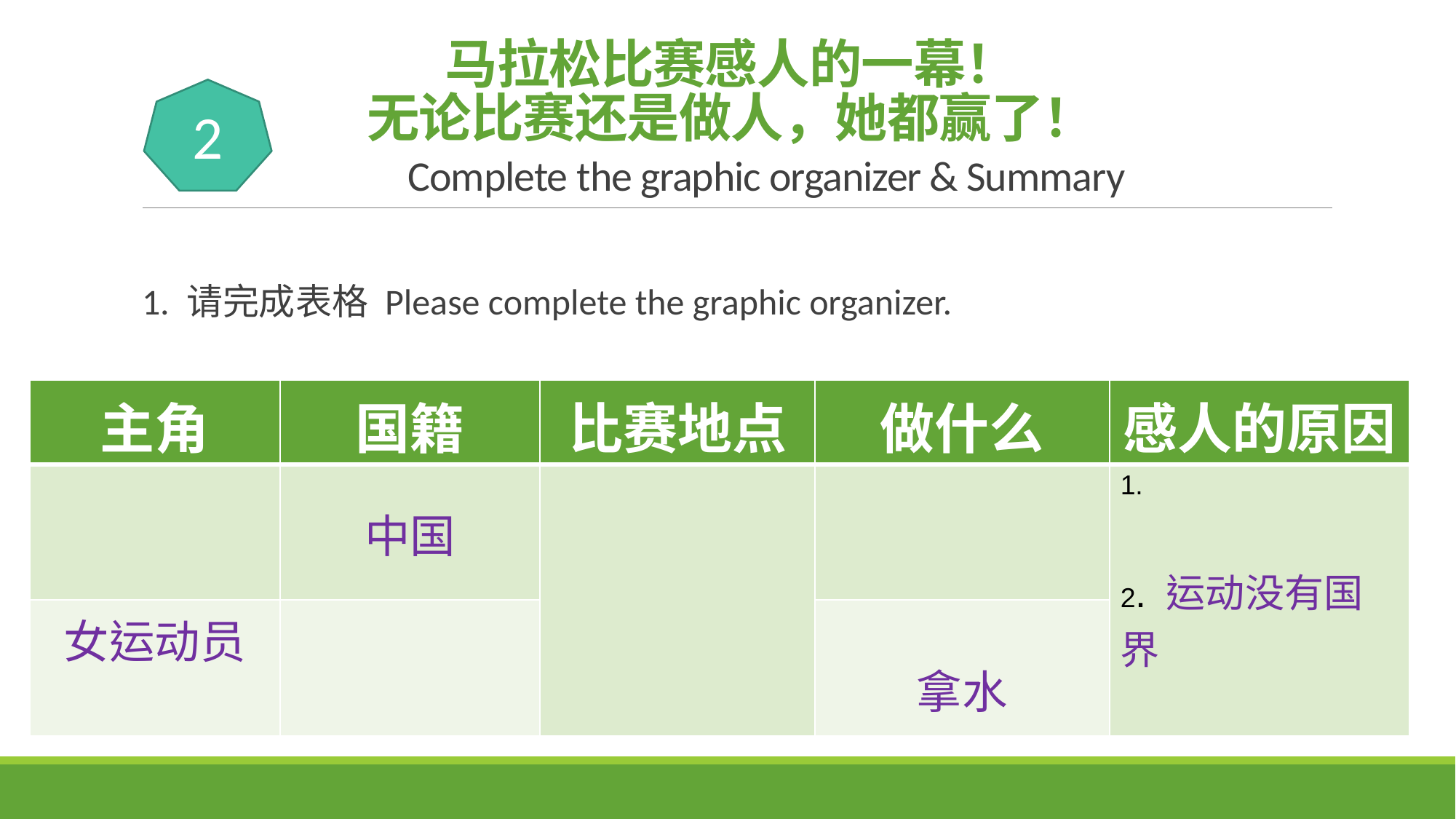

# 马拉松比赛感人的一幕！ 无论比赛还是做人，她都赢了！ Complete the graphic organizer & Summary
2

1. 请完成表格 Please complete the graphic organizer.

| 主角 | 国籍 | 比赛地点 | 做什么 | 感人的原因 |
| --- | --- | --- | --- | --- |
|  | 中国 |  |  | 1. 2. 运动没有国界 |
| 女运动员 |  |  | 拿水 |  |